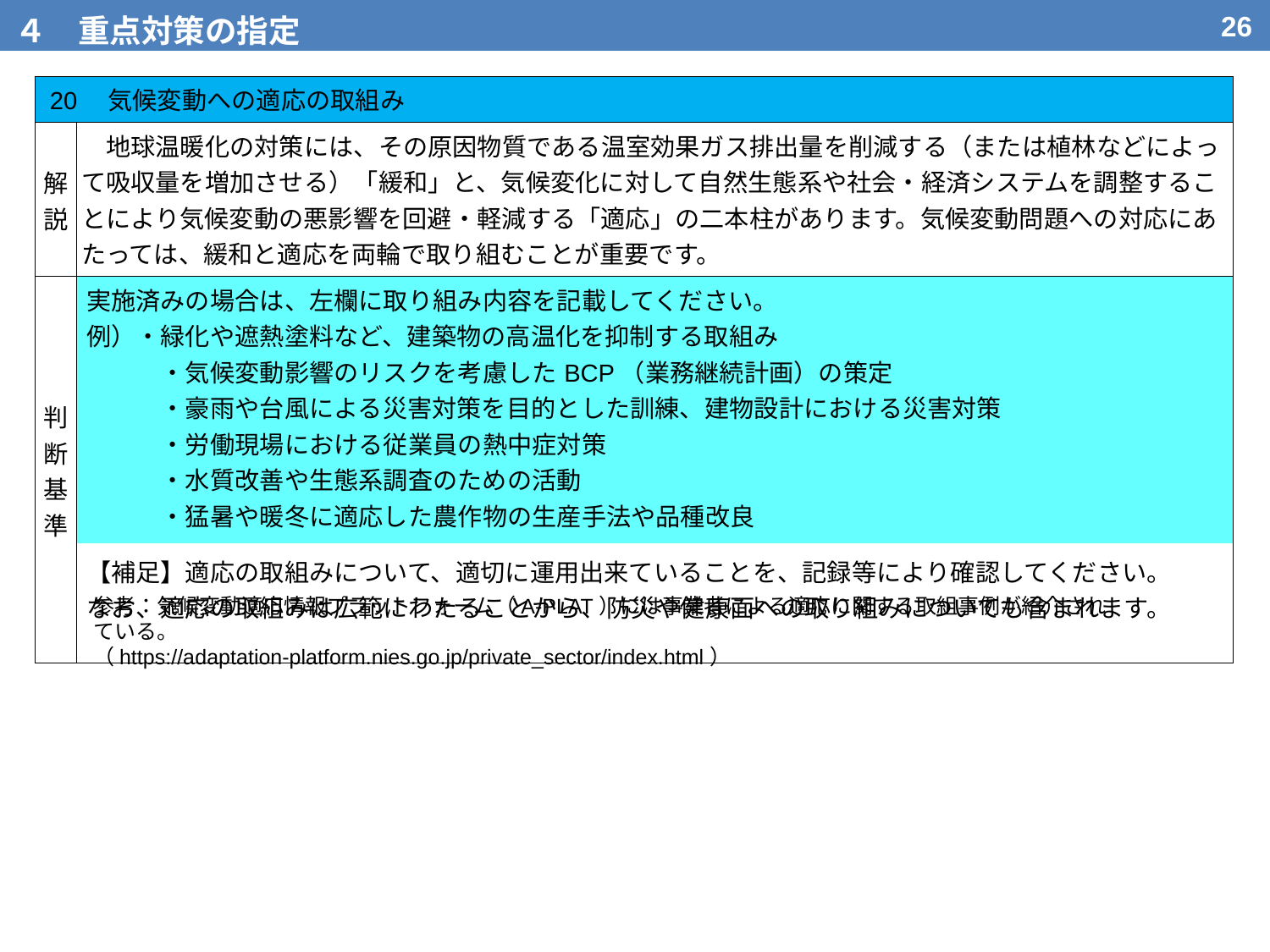

４　重点対策の指定
26
| 20　気候変動への適応の取組み |  |
| --- | --- |
| 解説 | 地球温暖化の対策には、その原因物質である温室効果ガス排出量を削減する（または植林などによって吸収量を増加させる）「緩和」と、気候変化に対して自然生態系や社会・経済システムを調整することにより気候変動の悪影響を回避・軽減する「適応」の二本柱があります。気候変動問題への対応にあたっては、緩和と適応を両輪で取り組むことが重要です。 |
| 判断基準 | 実施済みの場合は、左欄に取り組み内容を記載してください。 例）・緑化や遮熱塗料など、建築物の高温化を抑制する取組み 　　　・気候変動影響のリスクを考慮したBCP（業務継続計画）の策定 　　　・豪雨や台風による災害対策を目的とした訓練、建物設計における災害対策 　　　・労働現場における従業員の熱中症対策 　　　・水質改善や生態系調査のための活動 　　　・猛暑や暖冬に適応した農作物の生産手法や品種改良 |
|  | 【補足】適応の取組みについて、適切に運用出来ていることを、記録等により確認してください。 なお、適応の取組みは広範にわたることから、防災や健康面への取り組みについても含まれます。 |
参考：気候変動適応情報プラットフォーム（A-PLAT）には事業者による適応に関する取組事例が紹介されている。
（https://adaptation-platform.nies.go.jp/private_sector/index.html）